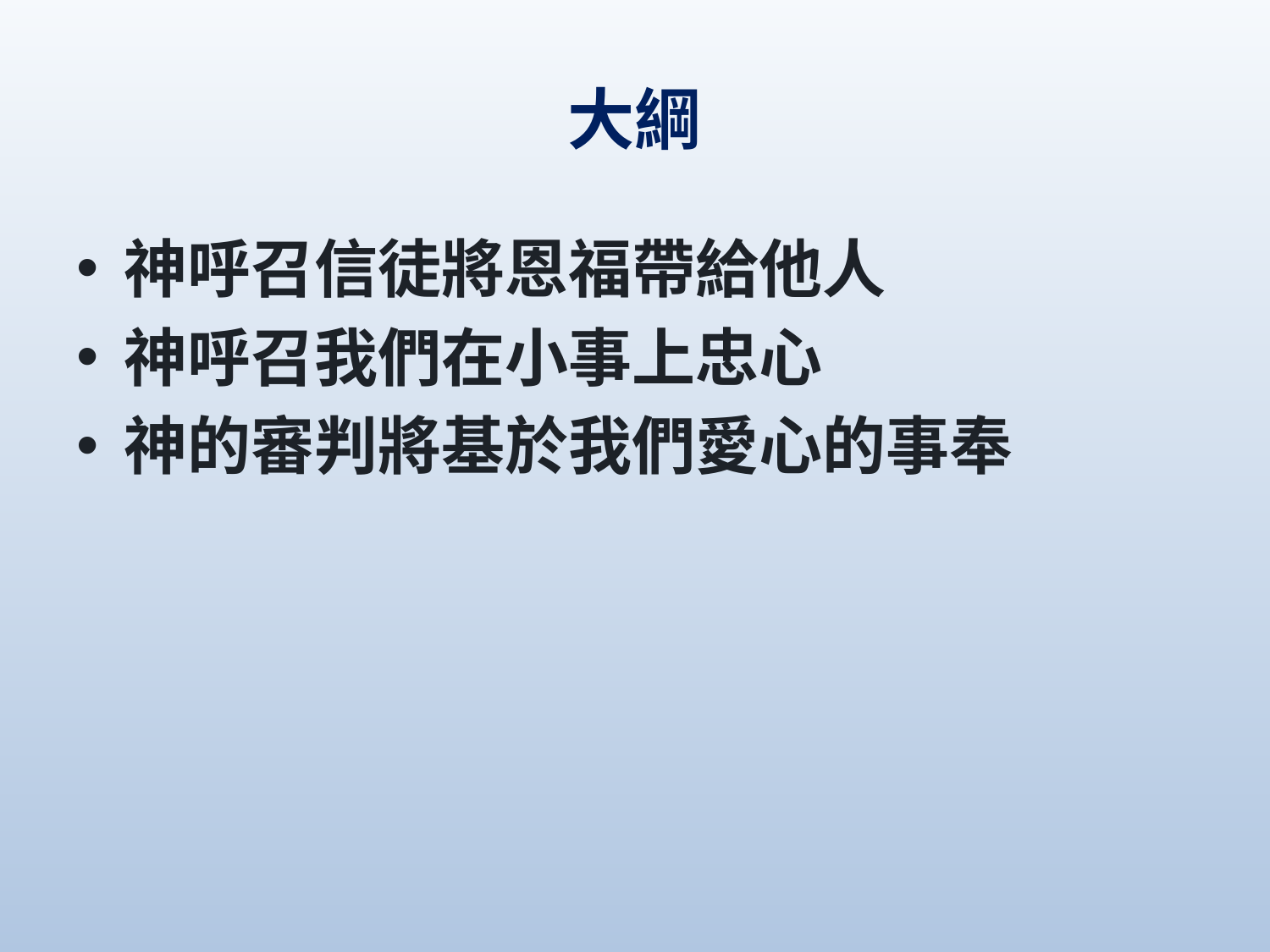

# 大綱
神呼召信徒將恩福帶給他人
神呼召我們在小事上忠心
神的審判將基於我們愛心的事奉